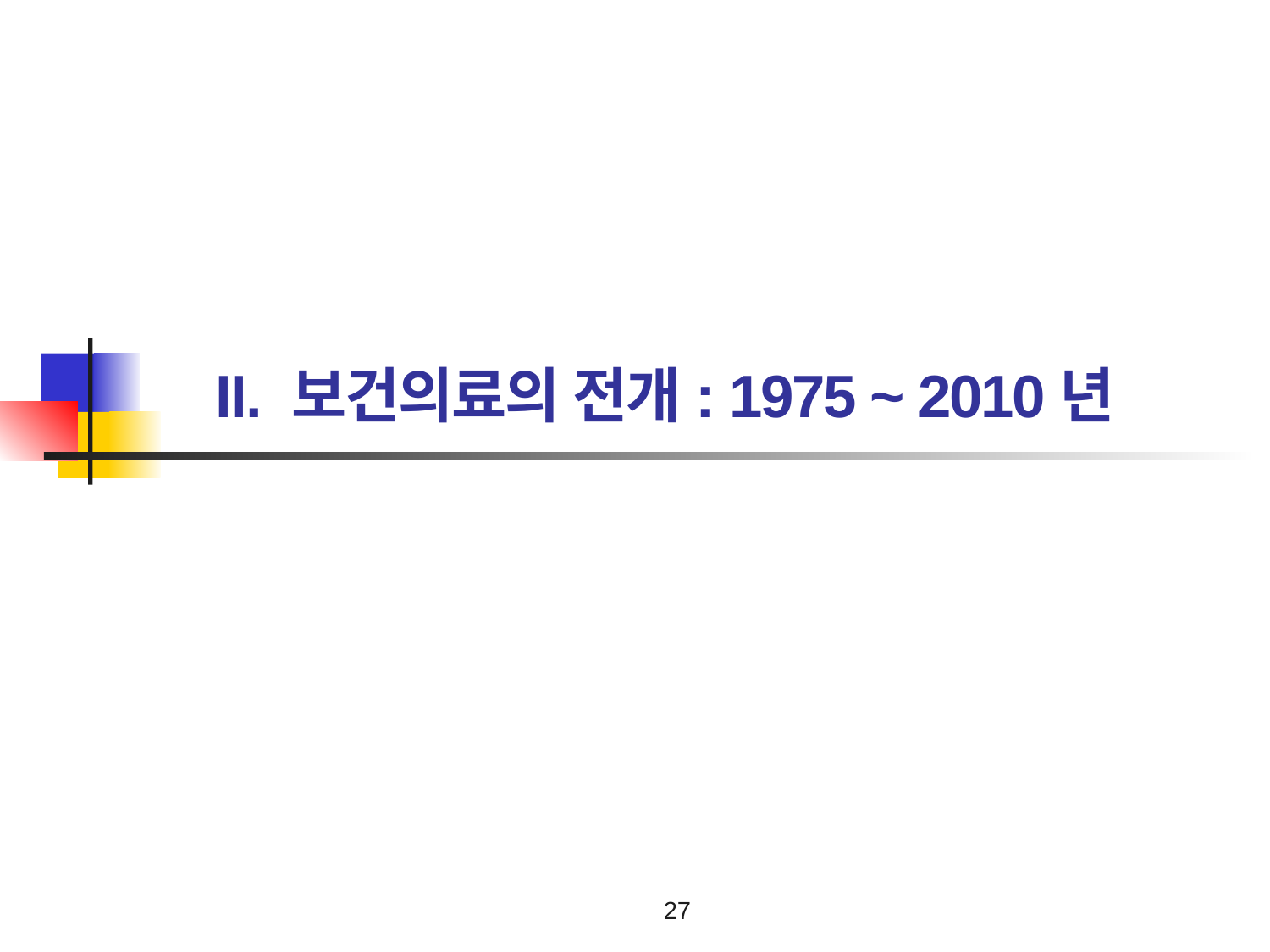

# II. 보건의료의 전개: 1975 ~ 2010년
27